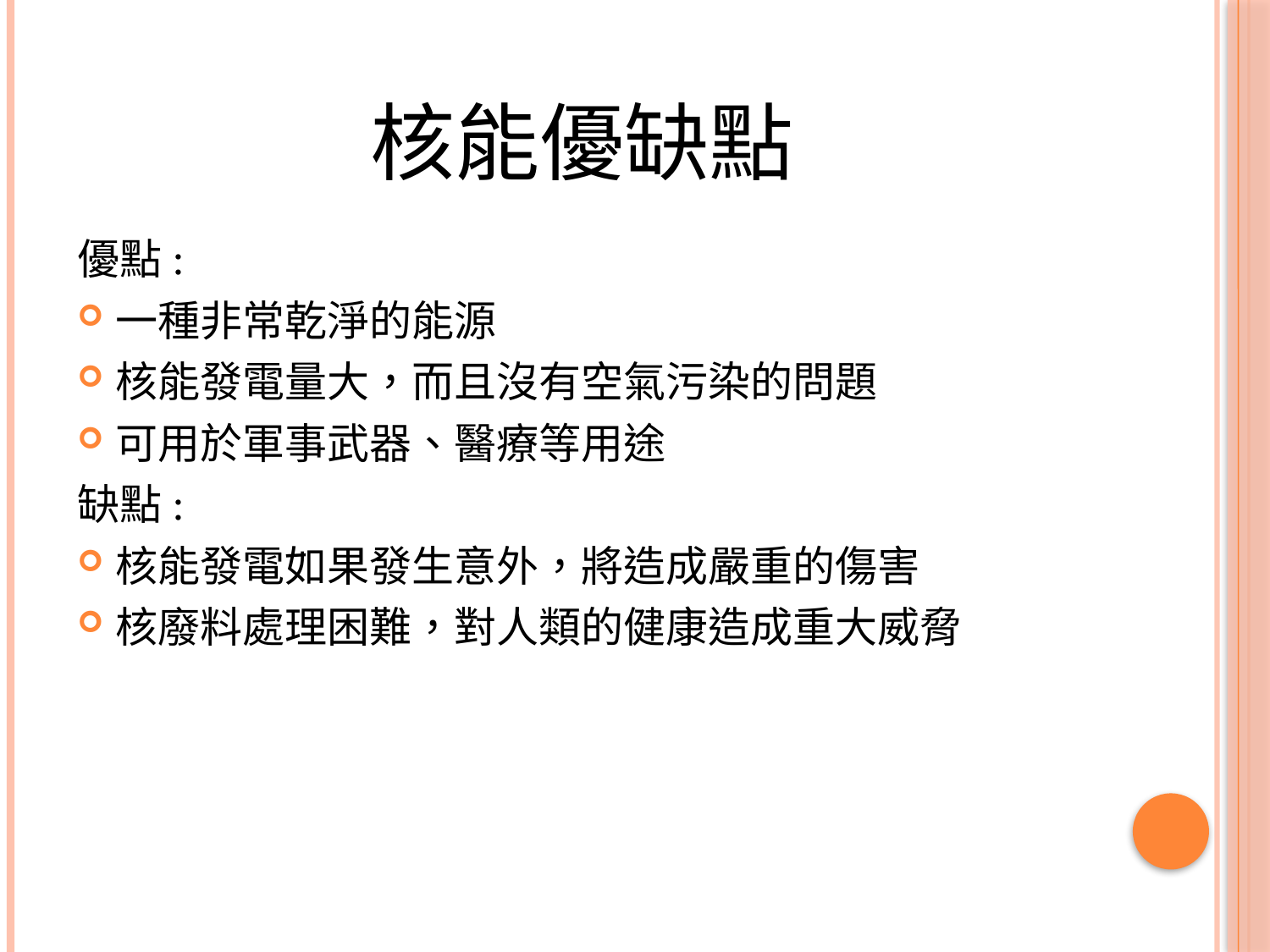

# 核能優缺點
優點:
一種非常乾淨的能源
核能發電量大，而且沒有空氣污染的問題
可用於軍事武器、醫療等用途
缺點:
核能發電如果發生意外，將造成嚴重的傷害
核廢料處理困難，對人類的健康造成重大威脅